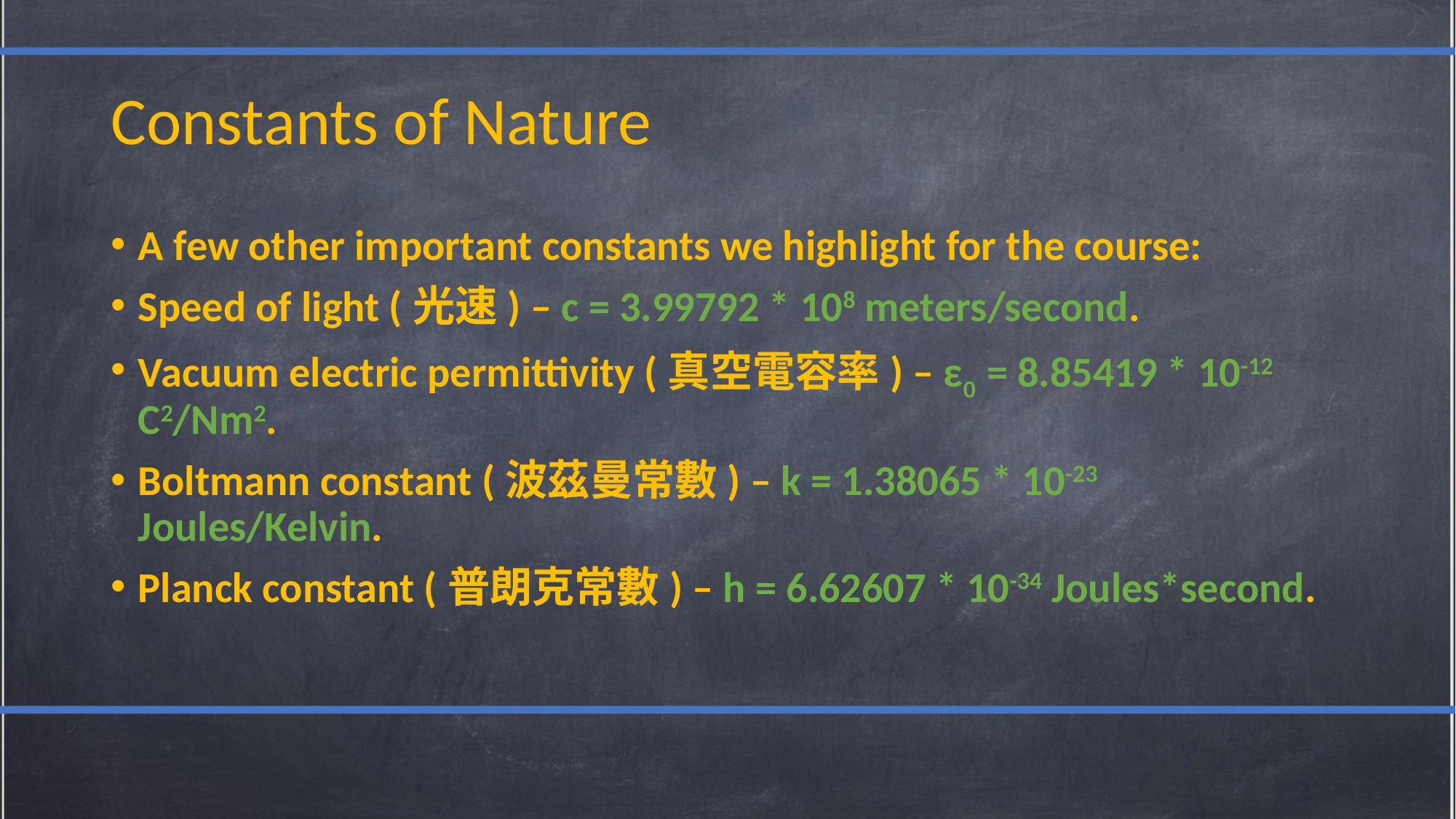

# Constants of Nature
A few other important constants we highlight for the course:
Speed of light (光速) – c = 3.99792 * 108 meters/second.
Vacuum electric permittivity (真空電容率) – ε0  = 8.85419 * 10-12 C2/Nm2.
Boltmann constant (波茲曼常數) – k = 1.38065 * 10-23 Joules/Kelvin.
Planck constant (普朗克常數) – h = 6.62607 * 10-34 Joules*second.